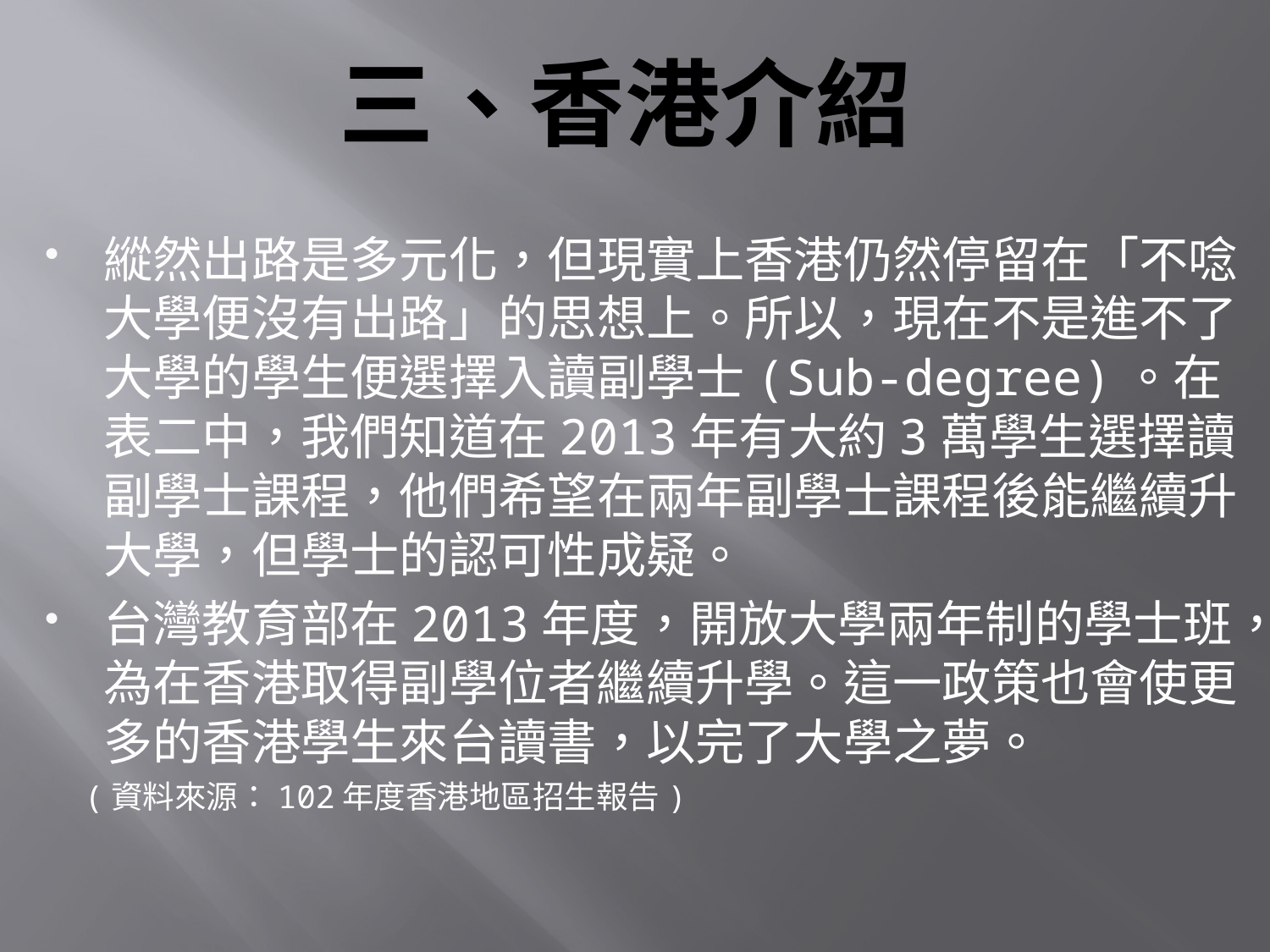

# 三、香港介紹
縱然出路是多元化，但現實上香港仍然停留在「不唸大學便沒有出路」的思想上。所以，現在不是進不了大學的學生便選擇入讀副學士(Sub-degree)。在表二中，我們知道在2013年有大約3萬學生選擇讀副學士課程，他們希望在兩年副學士課程後能繼續升大學，但學士的認可性成疑。
台灣教育部在2013年度，開放大學兩年制的學士班，為在香港取得副學位者繼續升學。這一政策也會使更多的香港學生來台讀書，以完了大學之夢。
  (資料來源：102年度香港地區招生報告)